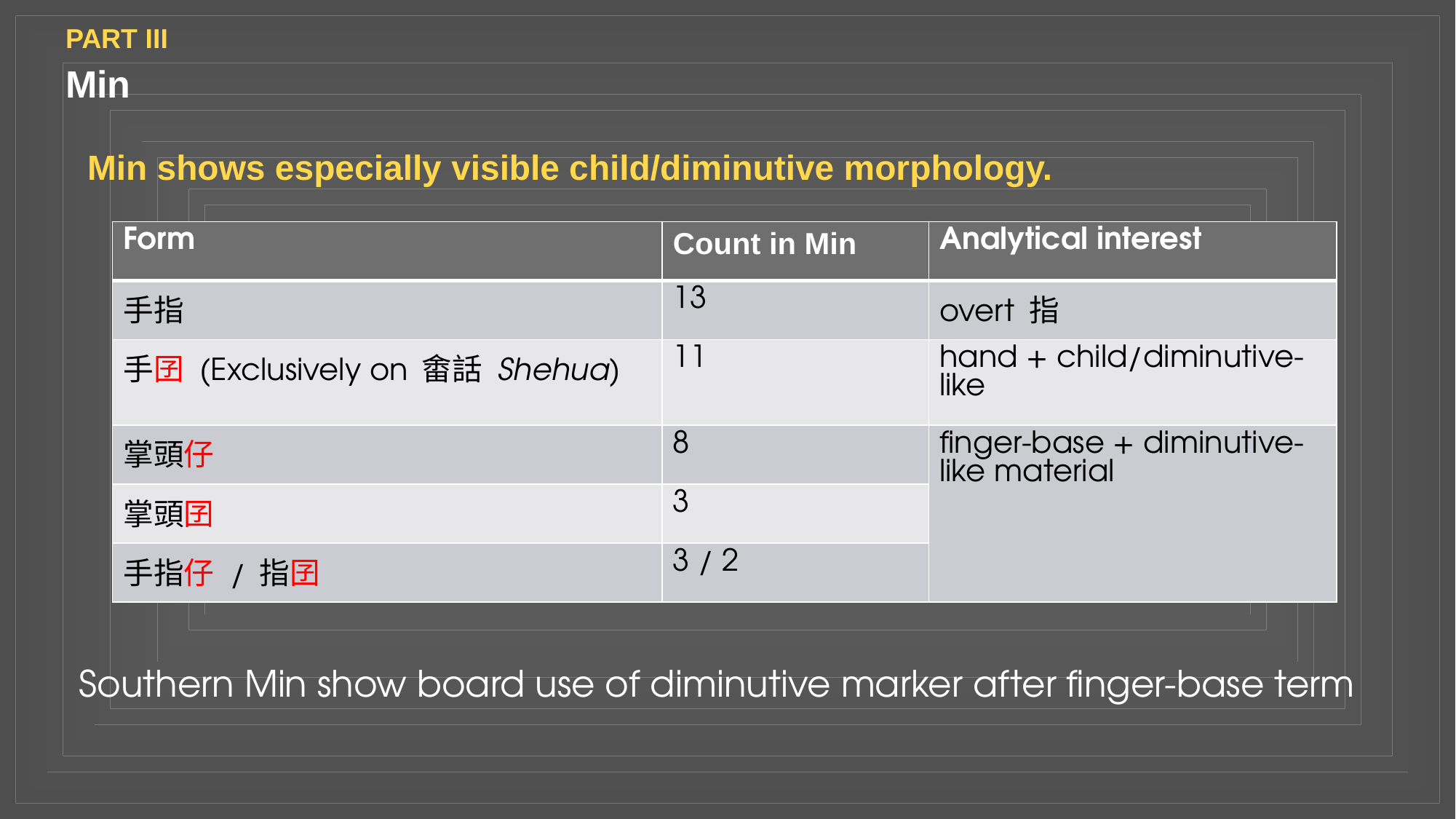

PART III
Min
Min shows especially visible child/diminutive morphology.
| Form | Count in Min | Analytical interest |
| --- | --- | --- |
| 手指 | 13 | overt 指 |
| 手囝 (Exclusively on 畬話 Shehua) | 11 | hand + child/diminutive-like |
| 掌頭仔 | 8 | finger-base + diminutive-like material |
| 掌頭囝 | 3 |  |
| 手指仔 / 指囝 | 3 / 2 |  |
Southern Min show board use of diminutive marker after finger-base term